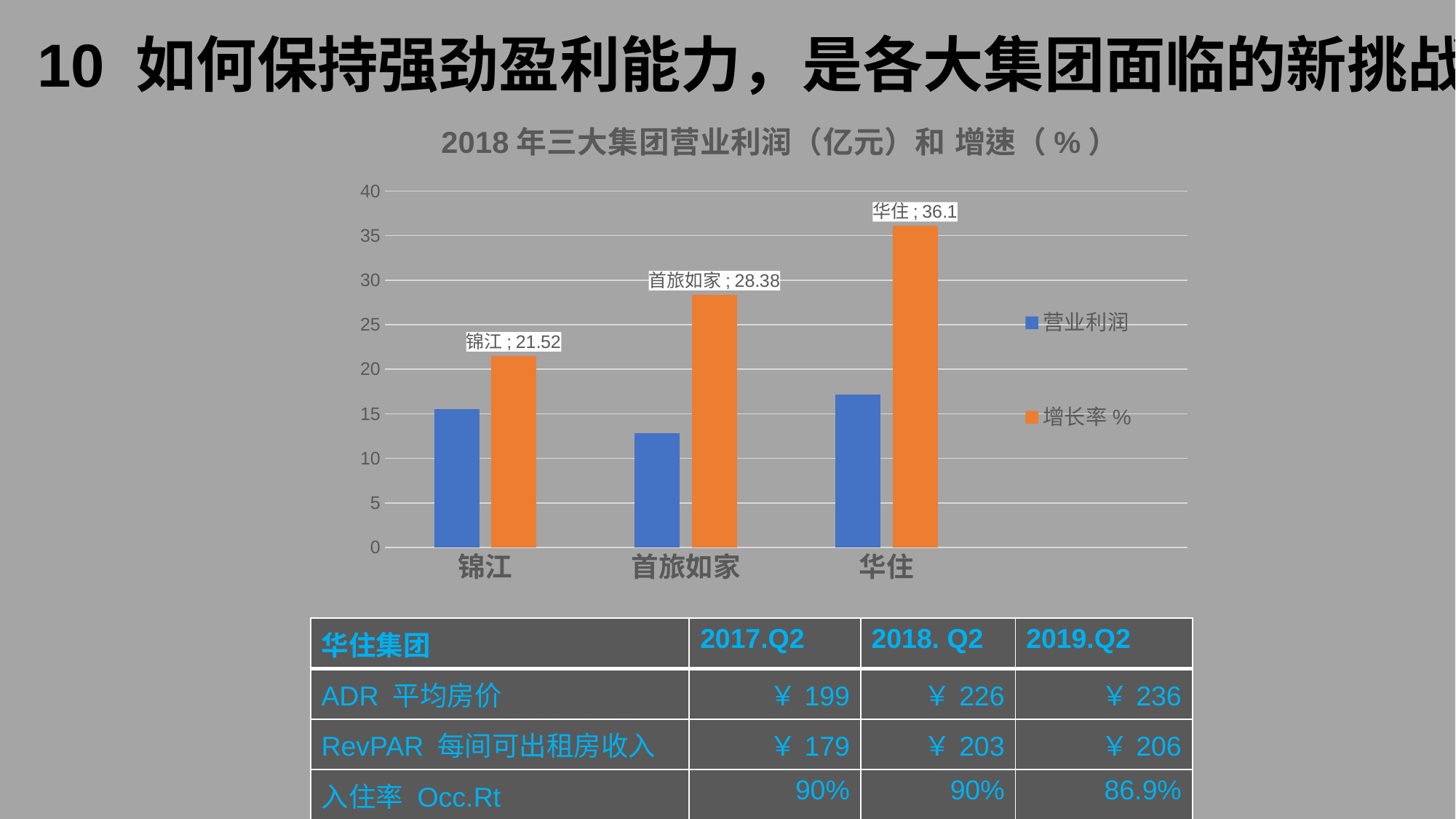

10 如何保持强劲盈利能力，是各大集团面临的新挑战

### Chart: 2018年三大集团营业利润（亿元）和 增速（%）

| Category | 营业利润 | 增长率% |
|---|---|---|
| 锦江 | 15.5 | 21.52 |
| 首旅如家 | 12.86 | 28.38 |
| 华住 | 17.13 | 36.1 |
| 华住集团 | 2017.Q2 | 2018. Q2 | 2019.Q2 |
| --- | --- | --- | --- |
| ADR 平均房价 | ￥199 | ￥226 | ￥236 |
| RevPAR 每间可出租房收入 | ￥179 | ￥203 | ￥206 |
| 入住率 Occ.Rt | 90% | 90% | 86.9% |